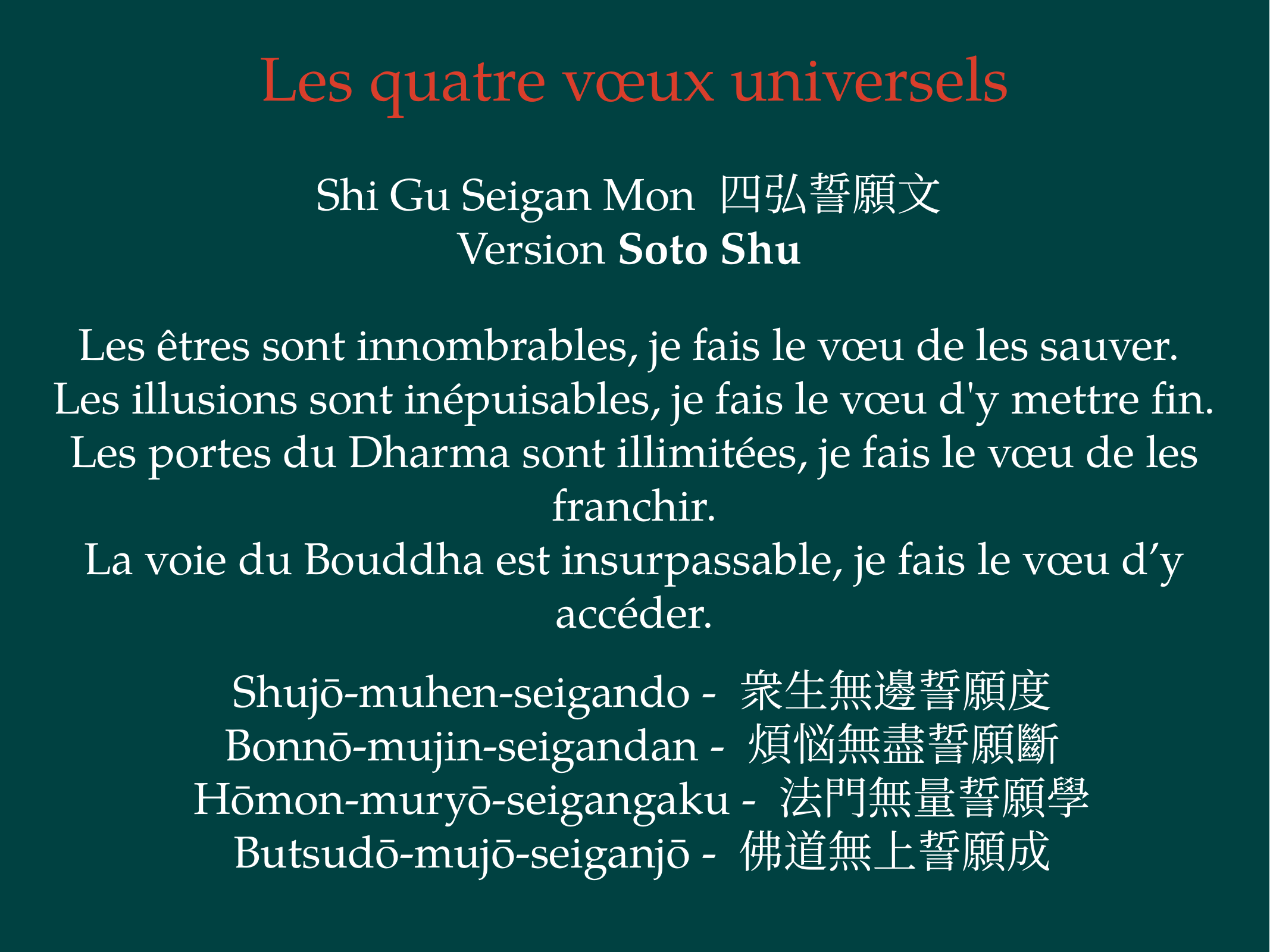

Les quatre vœux universels
Shi Gu Seigan Mon 四弘誓願文
Version Soto Shu

Les êtres sont innombrables, je fais le vœu de les sauver.
Les illusions sont inépuisables, je fais le vœu d'y mettre fin.
Les portes du Dharma sont illimitées, je fais le vœu de les franchir.
La voie du Bouddha est insurpassable, je fais le vœu d’y accéder.
Shujō-muhen-seigando - 衆生無邊誓願度
Bonnō-mujin-seigandan - 煩悩無盡誓願斷
Hōmon-muryō-seigangaku - 法門無量誓願學
Butsudō-mujō-seiganjō - 佛道無上誓願成